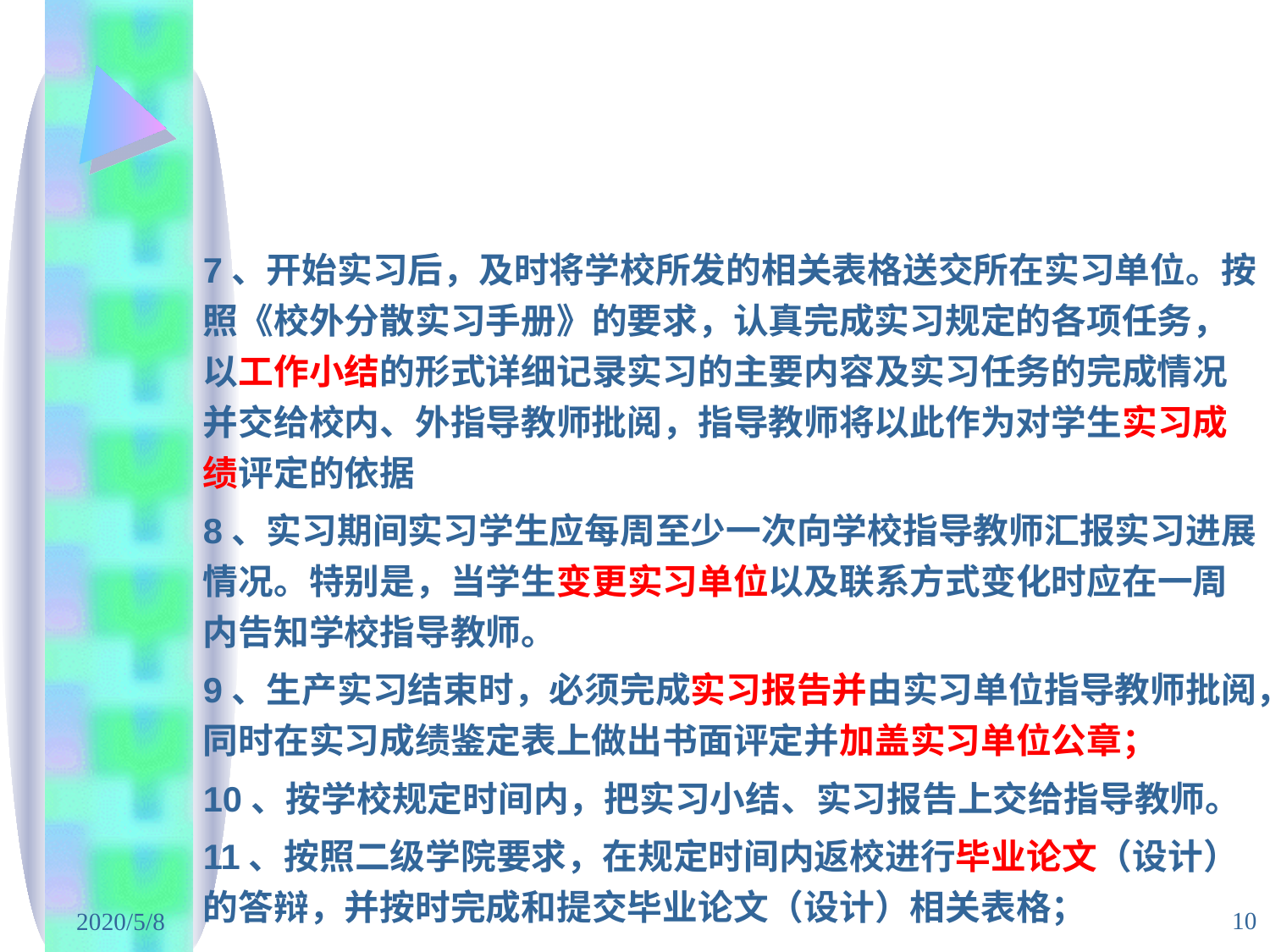

#
7、开始实习后，及时将学校所发的相关表格送交所在实习单位。按照《校外分散实习手册》的要求，认真完成实习规定的各项任务，以工作小结的形式详细记录实习的主要内容及实习任务的完成情况并交给校内、外指导教师批阅，指导教师将以此作为对学生实习成绩评定的依据
8、实习期间实习学生应每周至少一次向学校指导教师汇报实习进展情况。特别是，当学生变更实习单位以及联系方式变化时应在一周内告知学校指导教师。
9、生产实习结束时，必须完成实习报告并由实习单位指导教师批阅，同时在实习成绩鉴定表上做出书面评定并加盖实习单位公章；
10、按学校规定时间内，把实习小结、实习报告上交给指导教师。
11、按照二级学院要求，在规定时间内返校进行毕业论文（设计）的答辩，并按时完成和提交毕业论文（设计）相关表格；

10
2020/5/8